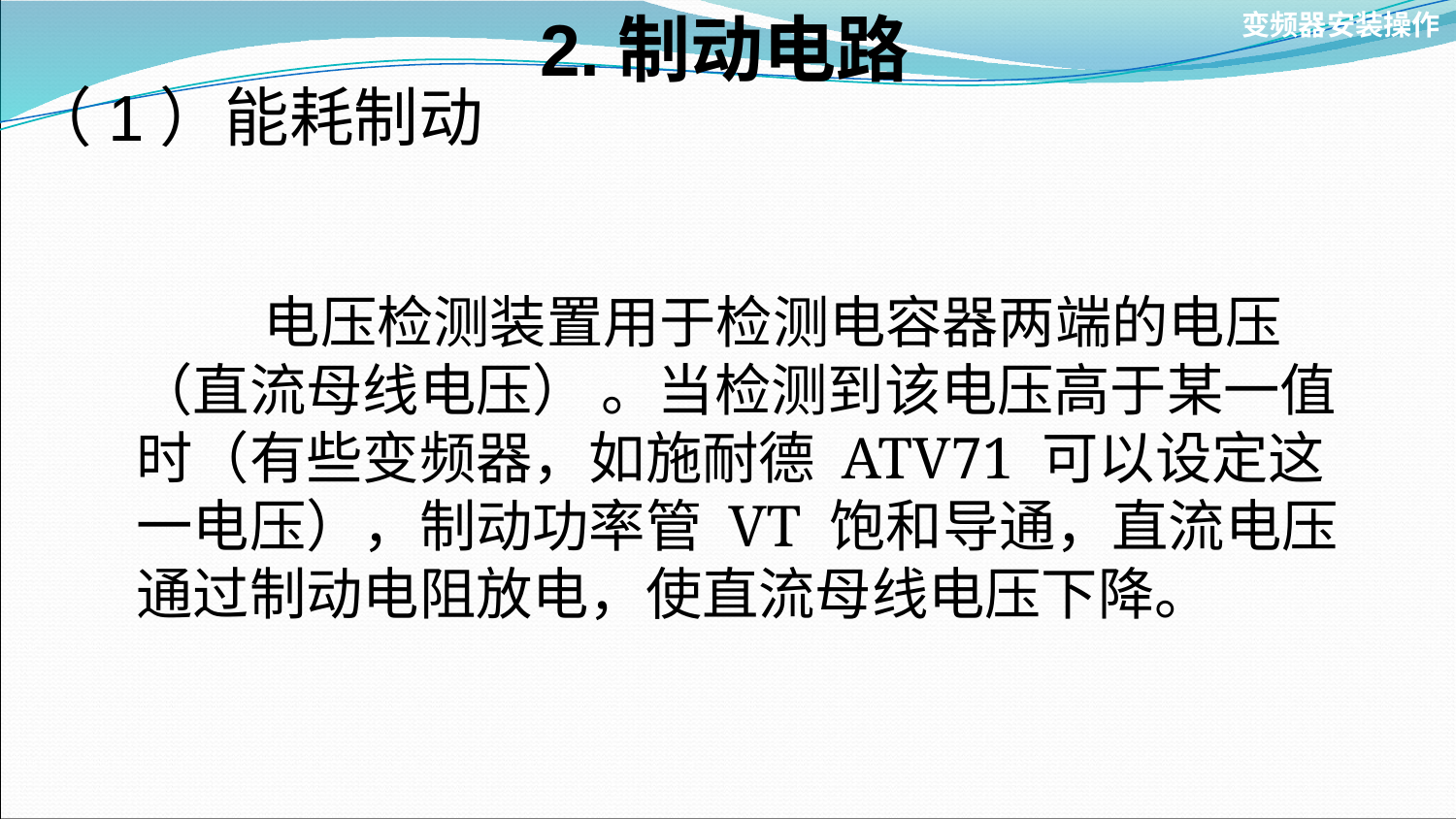

变频器安装操作
# 2.制动电路
（1）能耗制动
         电压检测装置用于检测电容器两端的电压（直流母线电压） 。当检测到该电压高于某一值时（有些变频器，如施耐德 ATV71 可以设定这一电压），制动功率管 VT 饱和导通，直流电压通过制动电阻放电，使直流母线电压下降。
14